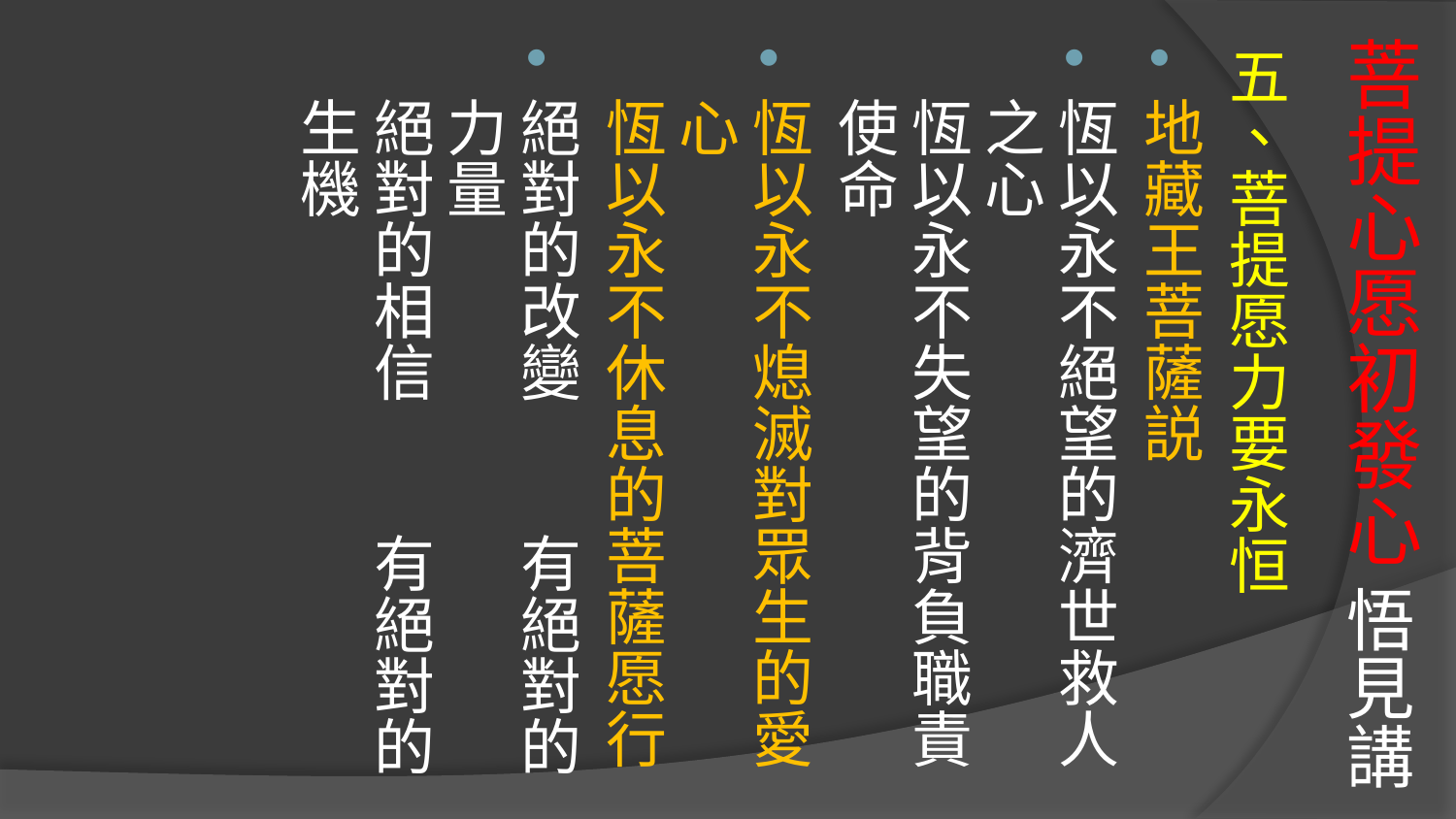

五、菩提愿力要永恒
地藏王菩薩説
恆以永不絕望的濟世救人之心
恆以永不失望的背負職責使命
恆以永不熄滅對眾生的愛心
恆以永不休息的菩薩愿行
絕對的改變　     有絕對的力量
絕對的相信　     有絕對的生機

# 菩提心愿初發心 悟見講